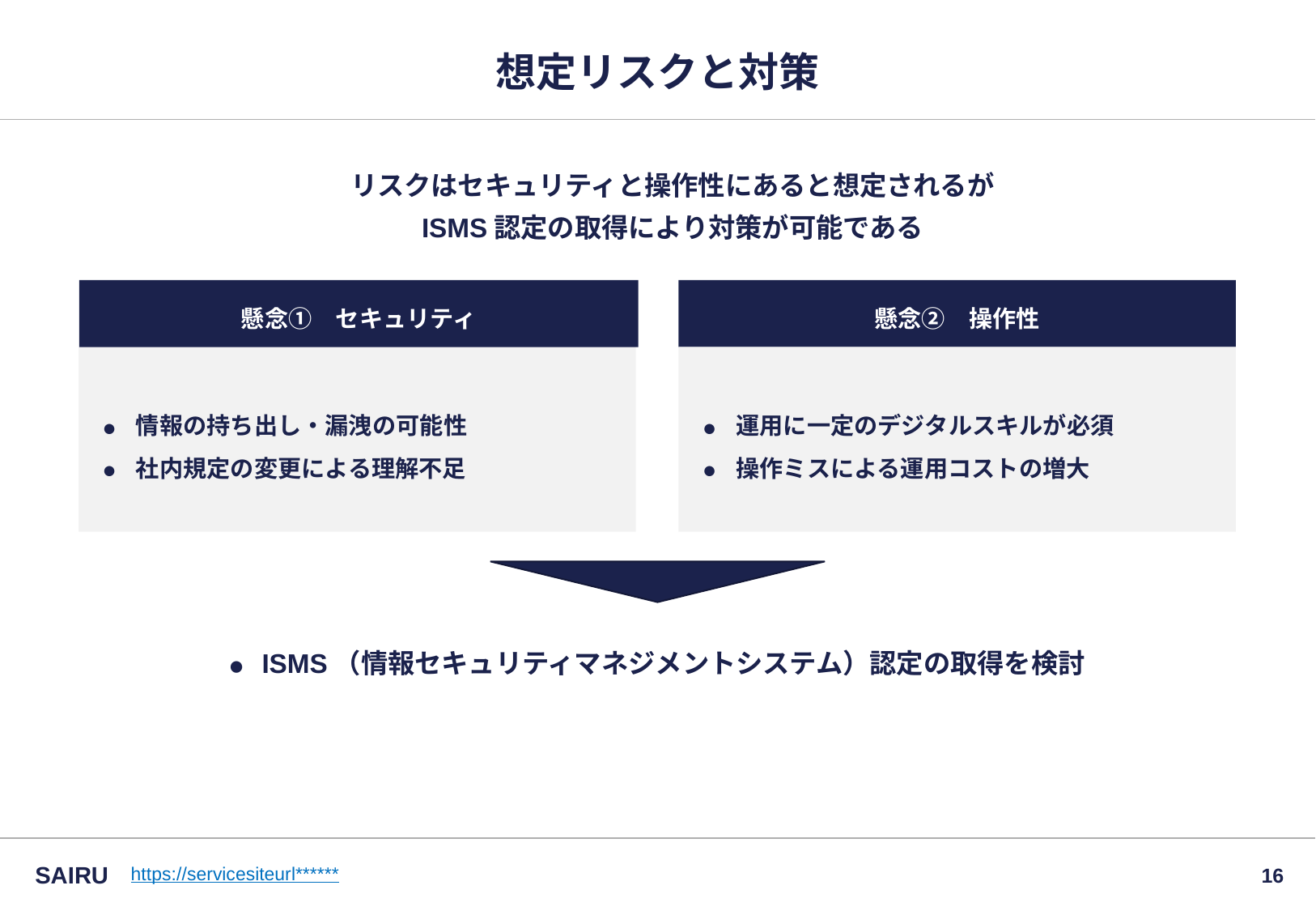

# 想定リスクと対策
リスクはセキュリティと操作性にあると想定されるが
ISMS認定の取得により対策が可能である
懸念①　セキュリティ
懸念②　操作性
情報の持ち出し・漏洩の可能性
社内規定の変更による理解不足
運用に一定のデジタルスキルが必須
操作ミスによる運用コストの増大

ISMS（情報セキュリティマネジメントシステム）認定の取得を検討
SAIRU
16
https://servicesiteurl******